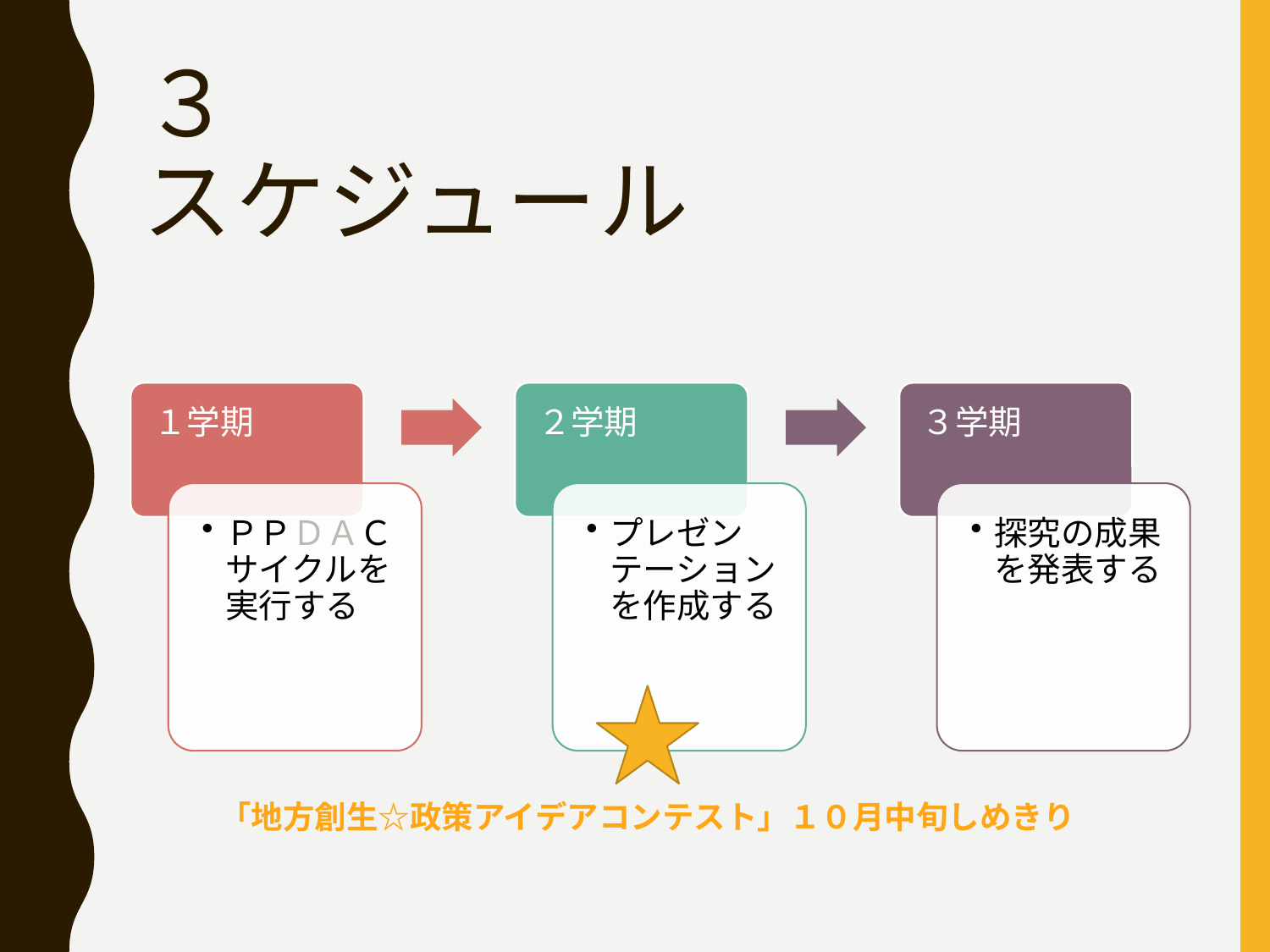

# ３ スケジュール
１学期
ＰＰＤＡＣサイクルを実行する

２学期
プレゼンテーションを作成する

３学期
探究の成果を発表する

「地方創生☆政策アイデアコンテスト」１０月中旬しめきり